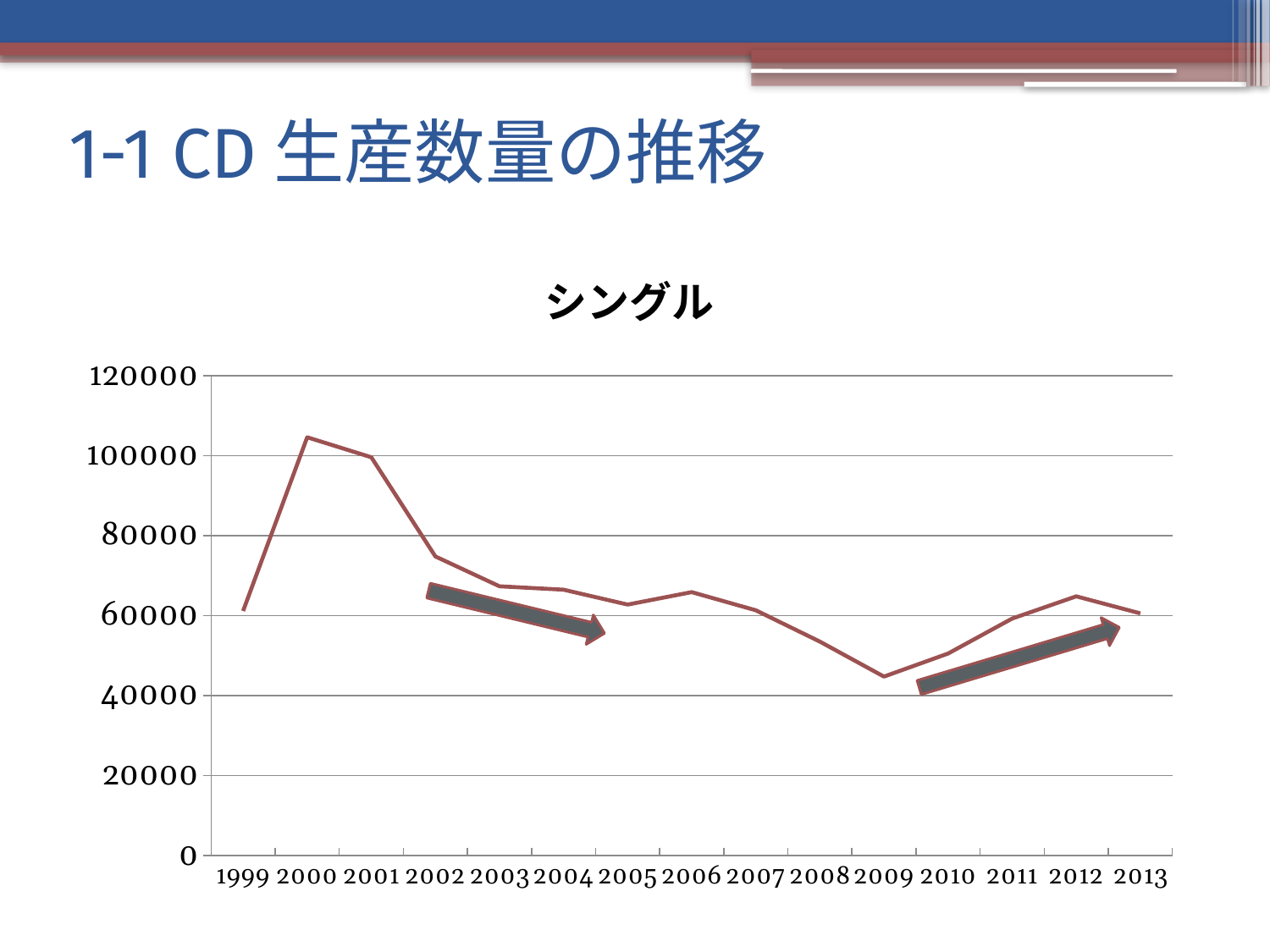

# 1-1 CD生産数量の推移

### Chart:

| Category | シングル |
|---|---|
| 1999 | 61145.0 |
| 2000 | 104601.0 |
| 2001 | 99605.0 |
| 2002 | 74793.0 |
| 2003 | 67323.0 |
| 2004 | 66473.0 |
| 2005 | 62745.0 |
| 2006 | 65861.0 |
| 2007 | 61324.0 |
| 2008 | 53488.0 |
| 2009 | 44742.0 |
| 2010 | 50503.0 |
| 2011 | 59247.0 |
| 2012 | 64807.0 |
| 2013 | 60556.0 |